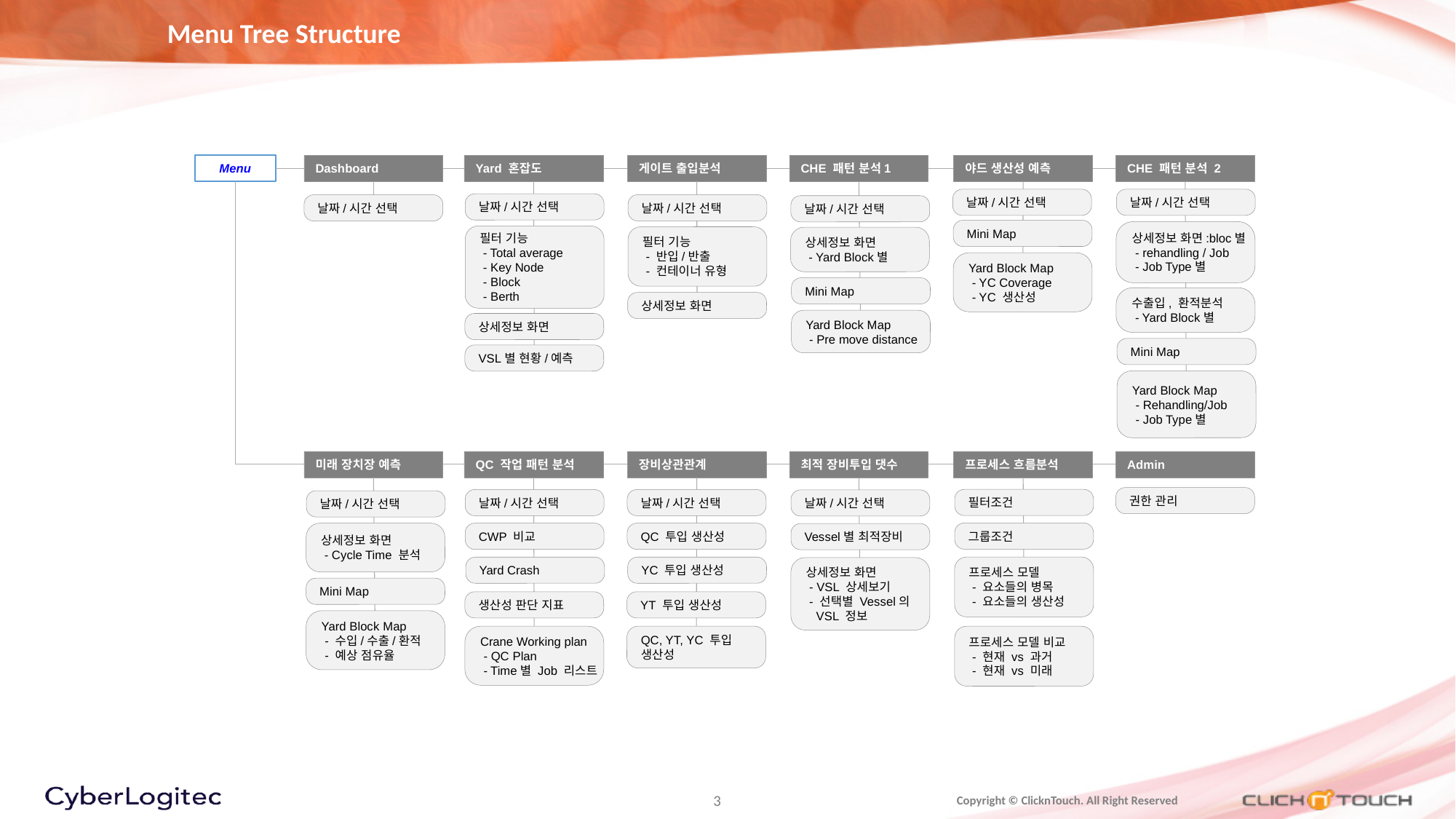

Menu Tree Structure
Dashboard
Yard 혼잡도
게이트 출입분석
CHE 패턴 분석1
야드 생산성 예측
CHE 패턴 분석 2
Menu
날짜/시간 선택
날짜/시간 선택
날짜/시간 선택
날짜/시간 선택
날짜/시간 선택
날짜/시간 선택
Mini Map
상세정보 화면:bloc별
 - rehandling / Job
 - Job Type별
필터 기능
 - Total average
 - Key Node
 - Block
 - Berth
필터 기능
 - 반입/반출
 - 컨테이너 유형
상세정보 화면
 - Yard Block별
Yard Block Map
 - YC Coverage
 - YC 생산성
Mini Map
수출입, 환적분석
 - Yard Block별
상세정보 화면
Yard Block Map
 - Pre move distance
상세정보 화면
Mini Map
VSL별 현황/예측
Yard Block Map
 - Rehandling/Job
 - Job Type별
미래 장치장 예측
QC 작업 패턴 분석
장비상관관계
최적 장비투입 댓수
프로세스 흐름분석
Admin
권한 관리
필터조건
날짜/시간 선택
날짜/시간 선택
날짜/시간 선택
날짜/시간 선택
그룹조건
상세정보 화면
 - Cycle Time 분석
CWP 비교
QC 투입 생산성
Vessel별 최적장비
프로세스 모델
 - 요소들의 병목
 - 요소들의 생산성
Yard Crash
YC 투입 생산성
상세정보 화면
 - VSL 상세보기
 - 선택별 Vessel의
   VSL 정보
Mini Map
생산성 판단 지표
YT 투입 생산성
Yard Block Map
 - 수입/수출/환적
 - 예상 점유율
Crane Working plan
 - QC Plan
 - Time별 Job 리스트
QC, YT, YC 투입
생산성
프로세스 모델 비교
 - 현재 vs 과거
 - 현재 vs 미래